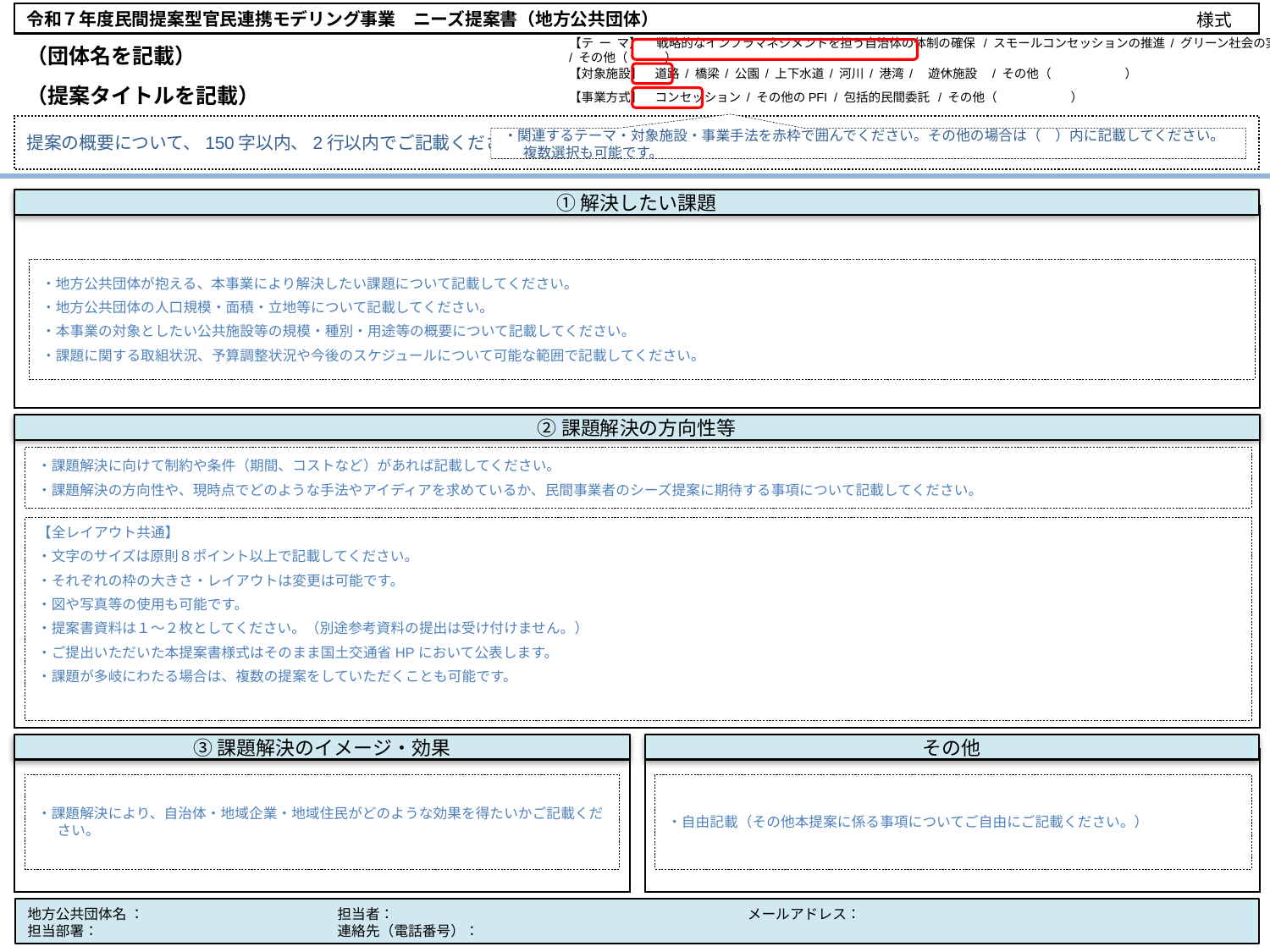

令和７年度民間提案型官民連携モデリング事業　ニーズ提案書（地方公共団体）
様式
（団体名を記載）
【テ  ー  マ】 　戦略的なインフラマネジメントを担う自治体の体制の確保  / スモールコンセッションの推進 / グリーン社会の実現 / その他（　　　）

【対象施設】　道路 / 橋梁 / 公園 / 上下水道 / 河川 / 港湾 /　遊休施設　/ その他（　　　　　　）

（提案タイトルを記載）
【事業方式】　コンセッション / その他のPFI  / 包括的民間委託  / その他（　　　　　　）

提案の概要について、150字以内、2行以内でご記載ください。
・関連するテーマ・対象施設・事業手法を赤枠で囲んでください。その他の場合は（　）内に記載してください。複数選択も可能です。
①解決したい課題

・地方公共団体が抱える、本事業により解決したい課題について記載してください。
・地方公共団体の人口規模・面積・立地等について記載してください。
・本事業の対象としたい公共施設等の規模・種別・用途等の概要について記載してください。
・課題に関する取組状況、予算調整状況や今後のスケジュールについて可能な範囲で記載してください。
②課題解決の方向性等

・課題解決に向けて制約や条件（期間、コストなど）があれば記載してください。
・課題解決の方向性や、現時点でどのような手法やアイディアを求めているか、民間事業者のシーズ提案に期待する事項について記載してください。
【全レイアウト共通】
・文字のサイズは原則８ポイント以上で記載してください。
・それぞれの枠の大きさ・レイアウトは変更は可能です。
・図や写真等の使用も可能です。
・提案書資料は１～２枚としてください。（別途参考資料の提出は受け付けません。）
・ご提出いただいた本提案書様式はそのまま国土交通省HPにおいて公表します。
・課題が多岐にわたる場合は、複数の提案をしていただくことも可能です。
③課題解決のイメージ・効果
その他

・課題解決により、自治体・地域企業・地域住民がどのような効果を得たいかご記載ください。
・自由記載（その他本提案に係る事項についてご自由にご記載ください。）

地方公共団体名 ：
担当部署：
担当者：
連絡先（電話番号）：
メールアドレス：